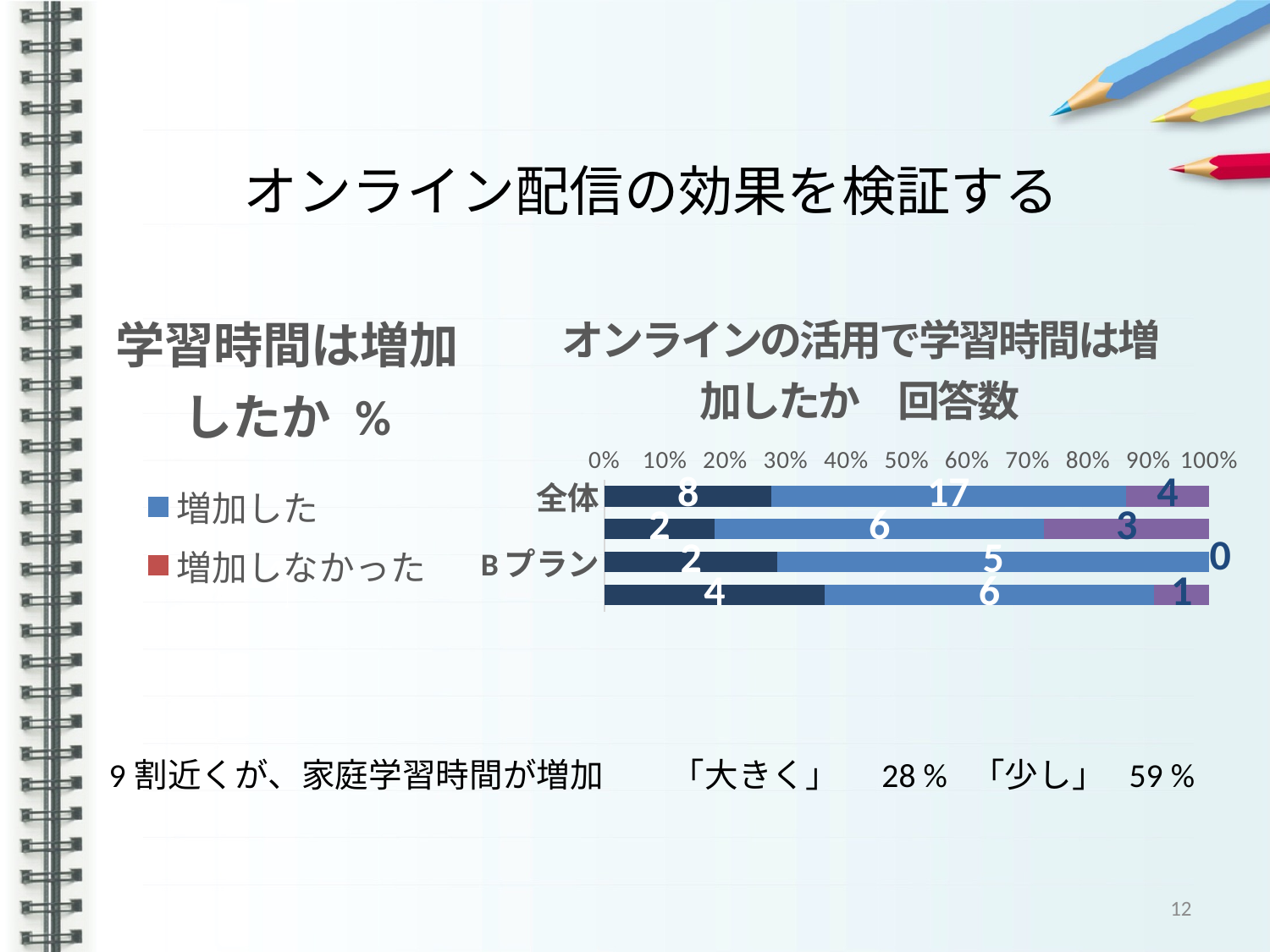

# オンライン配信の効果を検証する

### Chart: 学習時間は増加したか %

| Category |  |
|---|---|
| 増加した | 87.0 |
| 増加しなかった | 14.000000000000002 |

### Chart: オンラインの活用で学習時間は増加したか　回答数

| Category | 大きく増加 | 少し増加 | 変化はない | 減少した |
|---|---|---|---|---|
| 全体 | 8.0 | 17.0 | 4.0 | 0.0 |
| Aプラン | 2.0 | 6.0 | 3.0 | 0.0 |
| Bプラン | 2.0 | 5.0 | 0.0 | 0.0 |
| Dプラン | 4.0 | 6.0 | 1.0 | 0.0 |
9割近くが、家庭学習時間が増加　　「大きく」　28 %  「少し」  59 %
12